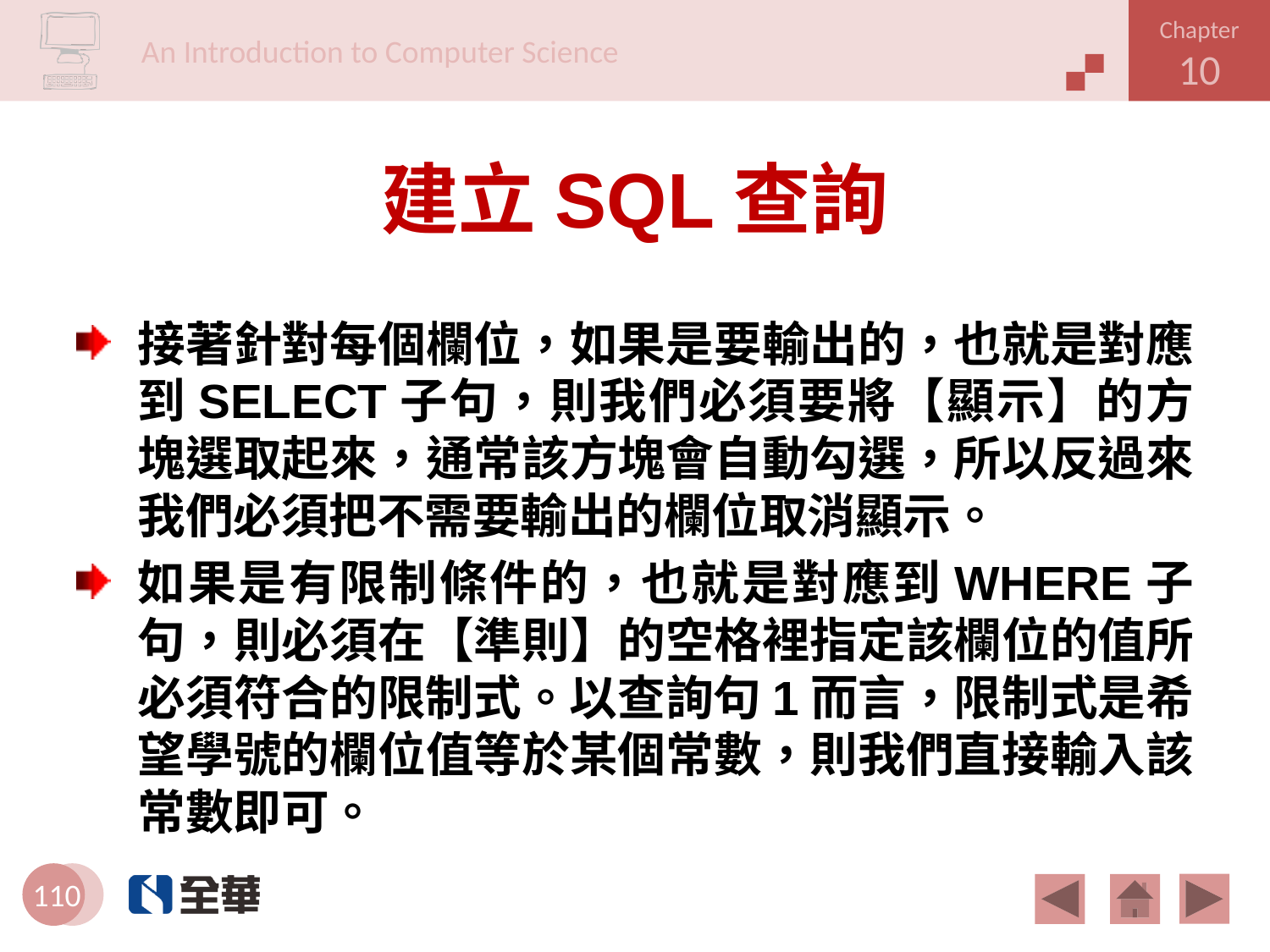

# 建立SQL查詢
接著針對每個欄位，如果是要輸出的，也就是對應到SELECT子句，則我們必須要將【顯示】的方塊選取起來，通常該方塊會自動勾選，所以反過來我們必須把不需要輸出的欄位取消顯示。
如果是有限制條件的，也就是對應到WHERE子句，則必須在【準則】的空格裡指定該欄位的值所必須符合的限制式。以查詢句1而言，限制式是希望學號的欄位值等於某個常數，則我們直接輸入該常數即可。